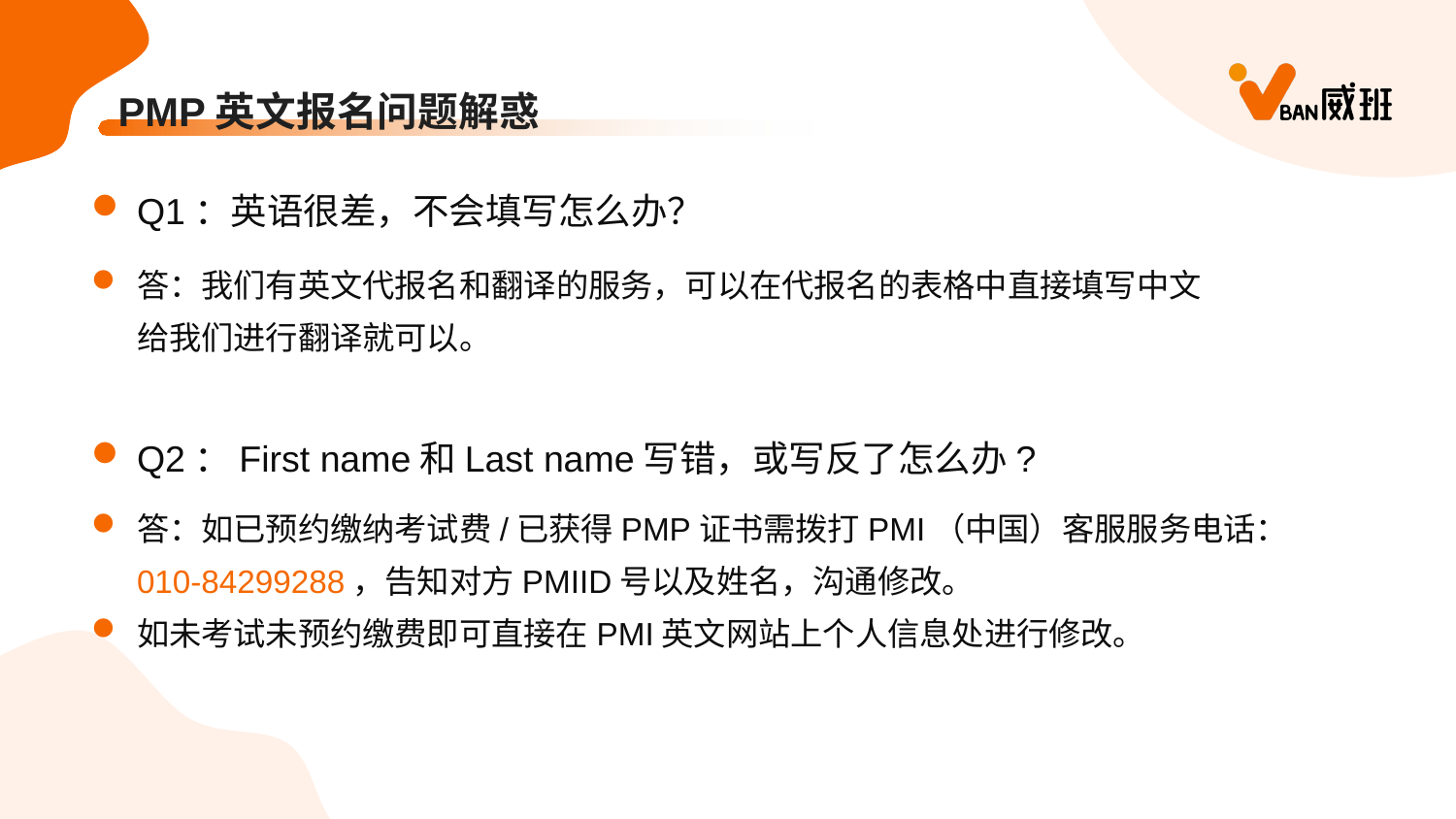

PMP英文报名问题解惑
Q1：英语很差，不会填写怎么办？
答：我们有英文代报名和翻译的服务，可以在代报名的表格中直接填写中文给我们进行翻译就可以。

Q2：First name和Last name写错，或写反了怎么办?
答：如已预约缴纳考试费/已获得PMP证书需拨打PMI（中国）客服服务电话：010-84299288，告知对方PMIID号以及姓名，沟通修改。
如未考试未预约缴费即可直接在PMI英文网站上个人信息处进行修改。